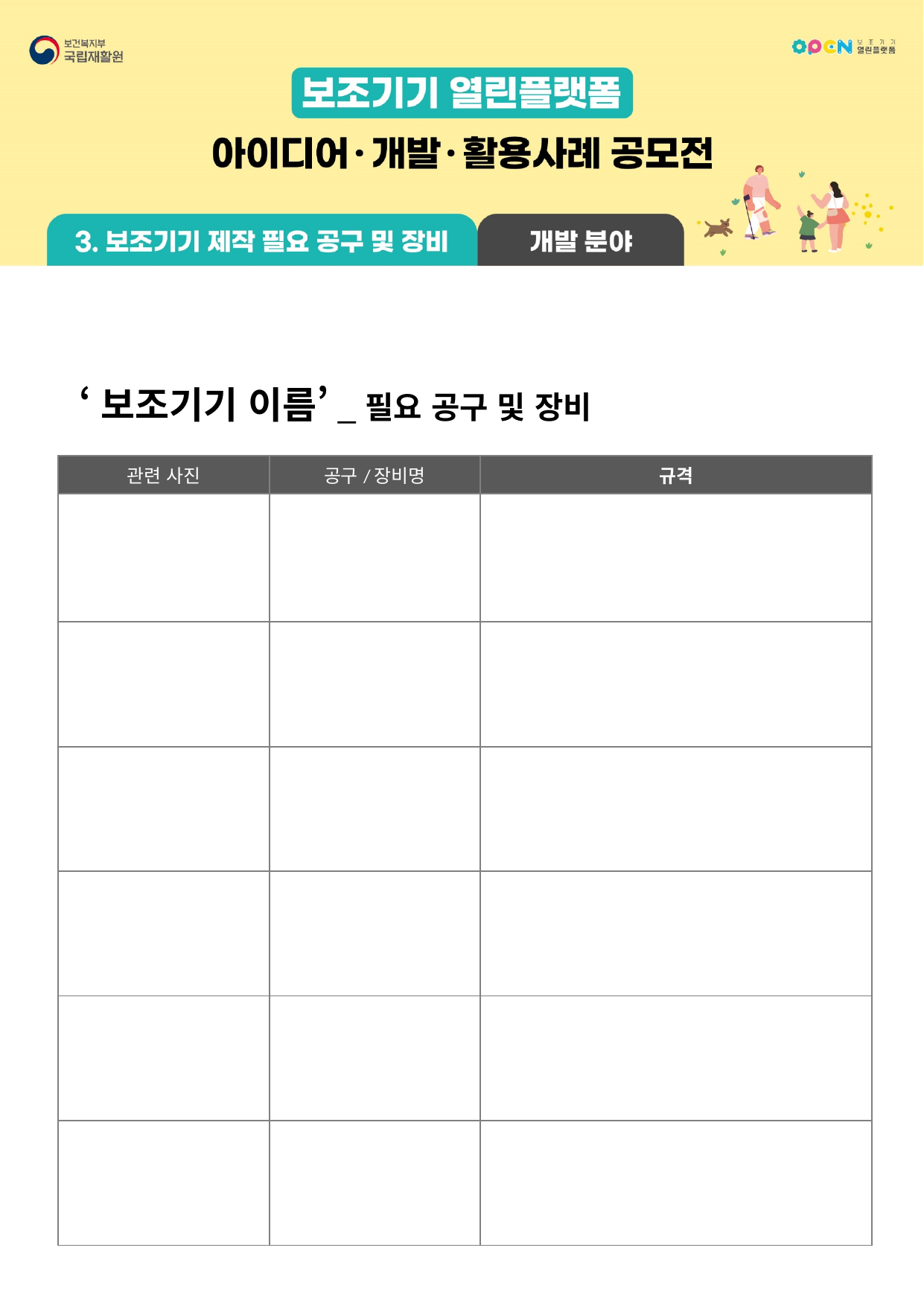

‘보조기기 이름’_필요 공구 및 장비
| 관련 사진 | 공구/장비명 | 규격 |
| --- | --- | --- |
|  |  |  |
|  |  |  |
|  |  |  |
|  |  |  |
|  |  |  |
|  |  |  |